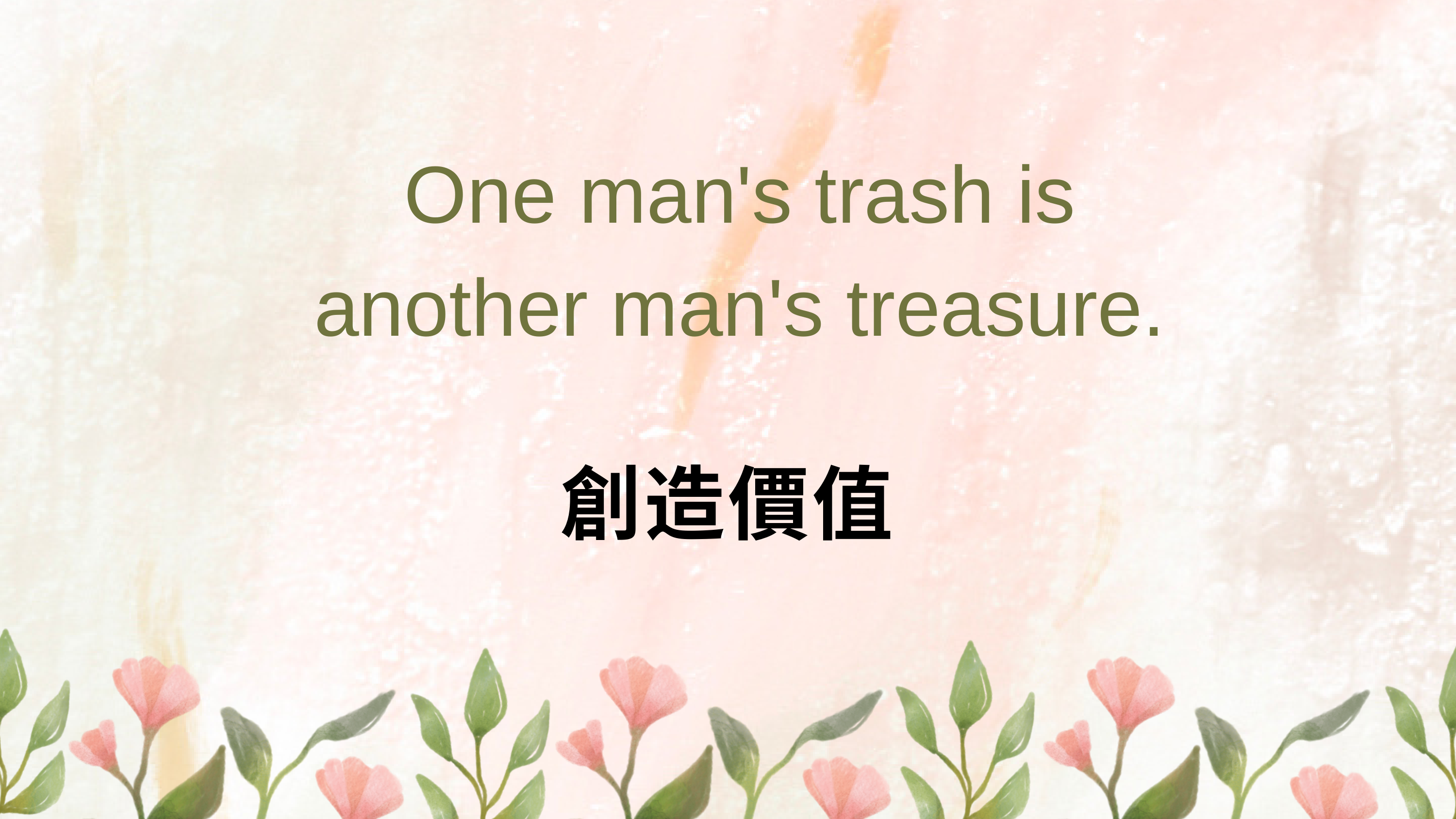

One man's trash is another man's treasure.
創造價值